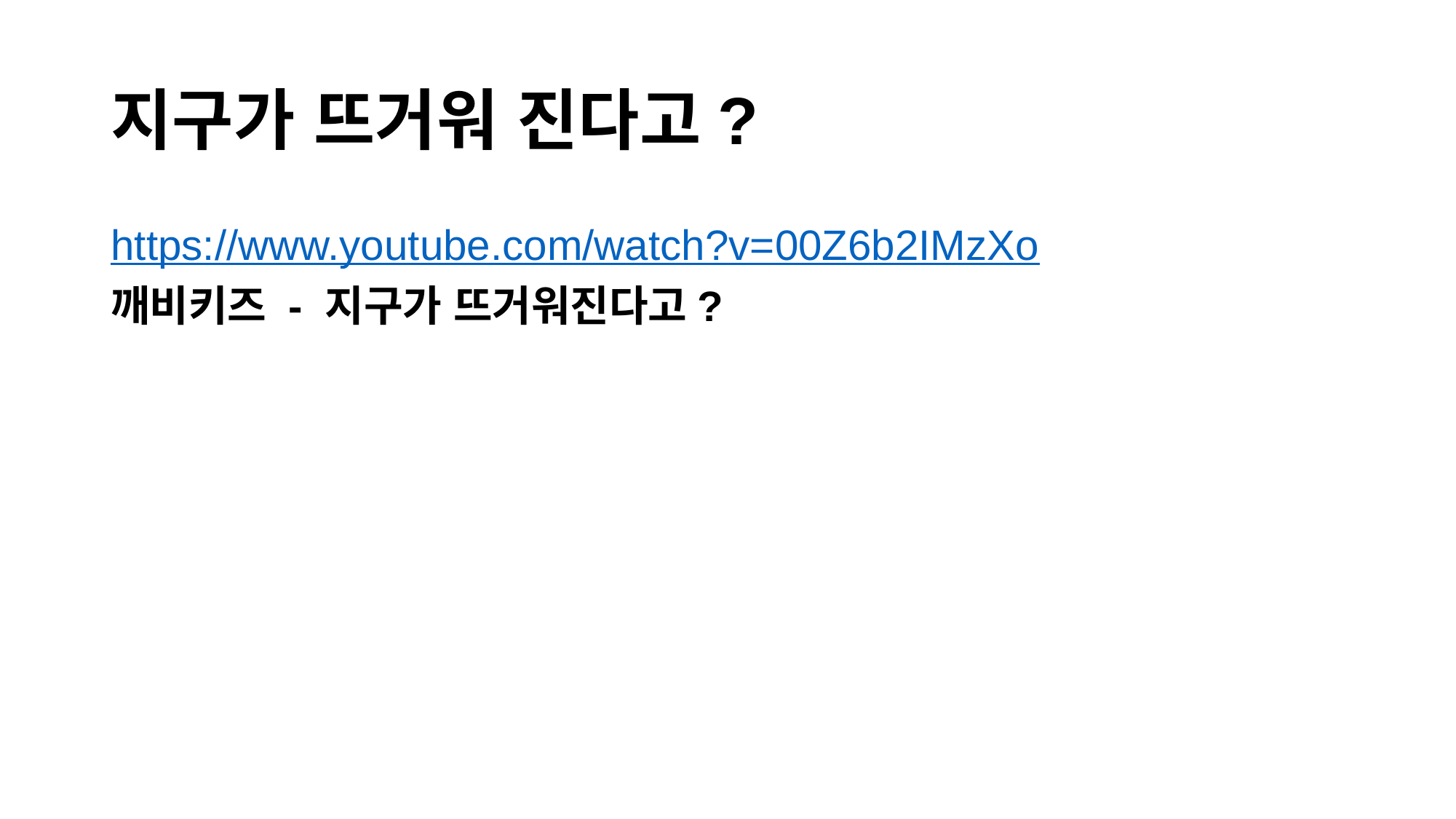

# 지구가 뜨거워 진다고?
https://www.youtube.com/watch?v=00Z6b2IMzXo
깨비키즈 - 지구가 뜨거워진다고?